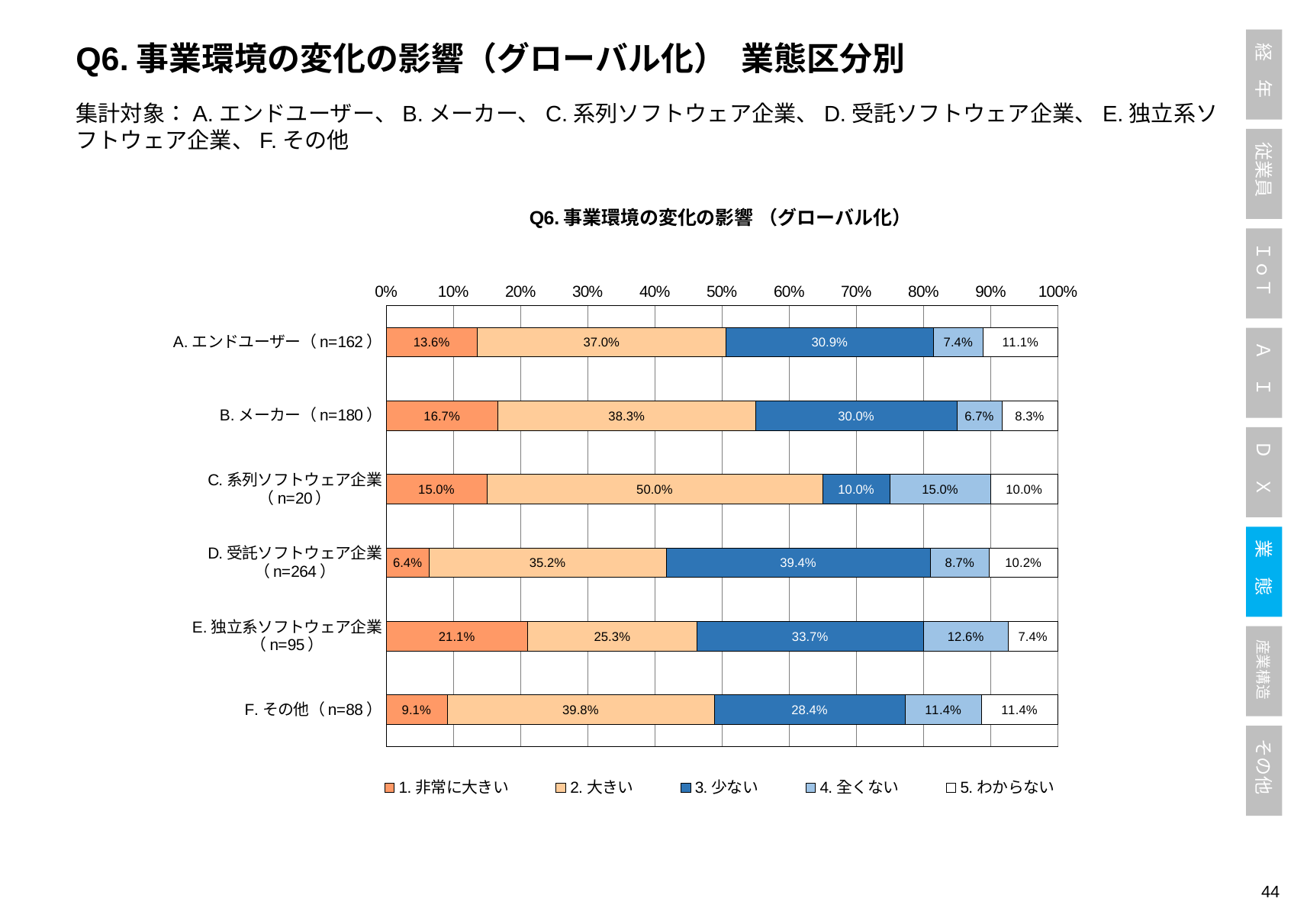

Q6.事業環境の変化の影響（グローバル化）  業態区分別
集計対象：A.エンドユーザー、B.メーカー、C.系列ソフトウェア企業、D.受託ソフトウェア企業、E.独立系ソフトウェア企業、F.その他

### Chart: Q6.事業環境の変化の影響 （グローバル化）

| Category | 1.非常に大きい | 2.大きい | 3.少ない | 4.全くない | 5.わからない |
|---|---|---|---|---|---|
| A.エンドユーザー（n=162） | 0.13580246913580246 | 0.37037037037037035 | 0.30864197530864196 | 0.07407407407407407 | 0.1111111111111111 |
| B.メーカー（n=180） | 0.16666666666666666 | 0.38333333333333336 | 0.3 | 0.06666666666666667 | 0.08333333333333333 |
| C.系列ソフトウェア企業（n=20） | 0.15 | 0.5 | 0.1 | 0.15 | 0.1 |
| D.受託ソフトウェア企業（n=264） | 0.06439393939393939 | 0.3522727272727273 | 0.3939393939393939 | 0.08712121212121213 | 0.10227272727272728 |
| E.独立系ソフトウェア企業（n=95） | 0.21052631578947367 | 0.25263157894736843 | 0.3368421052631579 | 0.12631578947368421 | 0.07368421052631578 |
| F.その他（n=88） | 0.09090909090909091 | 0.3977272727272727 | 0.2840909090909091 | 0.11363636363636363 | 0.11363636363636363 |
44